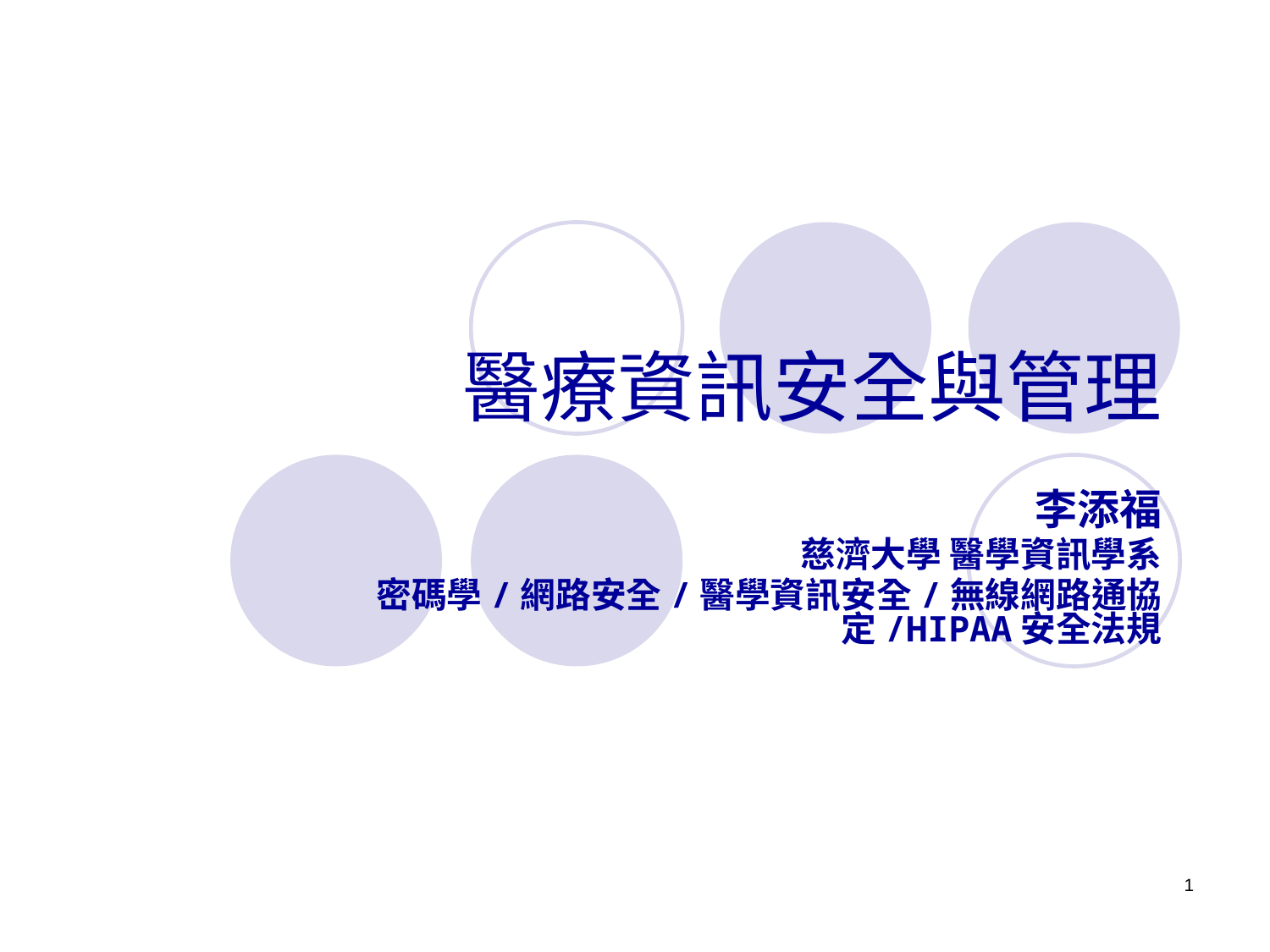

# 醫療資訊安全與管理
李添福
慈濟大學 醫學資訊學系
密碼學/網路安全/醫學資訊安全/無線網路通協定/HIPAA安全法規
1